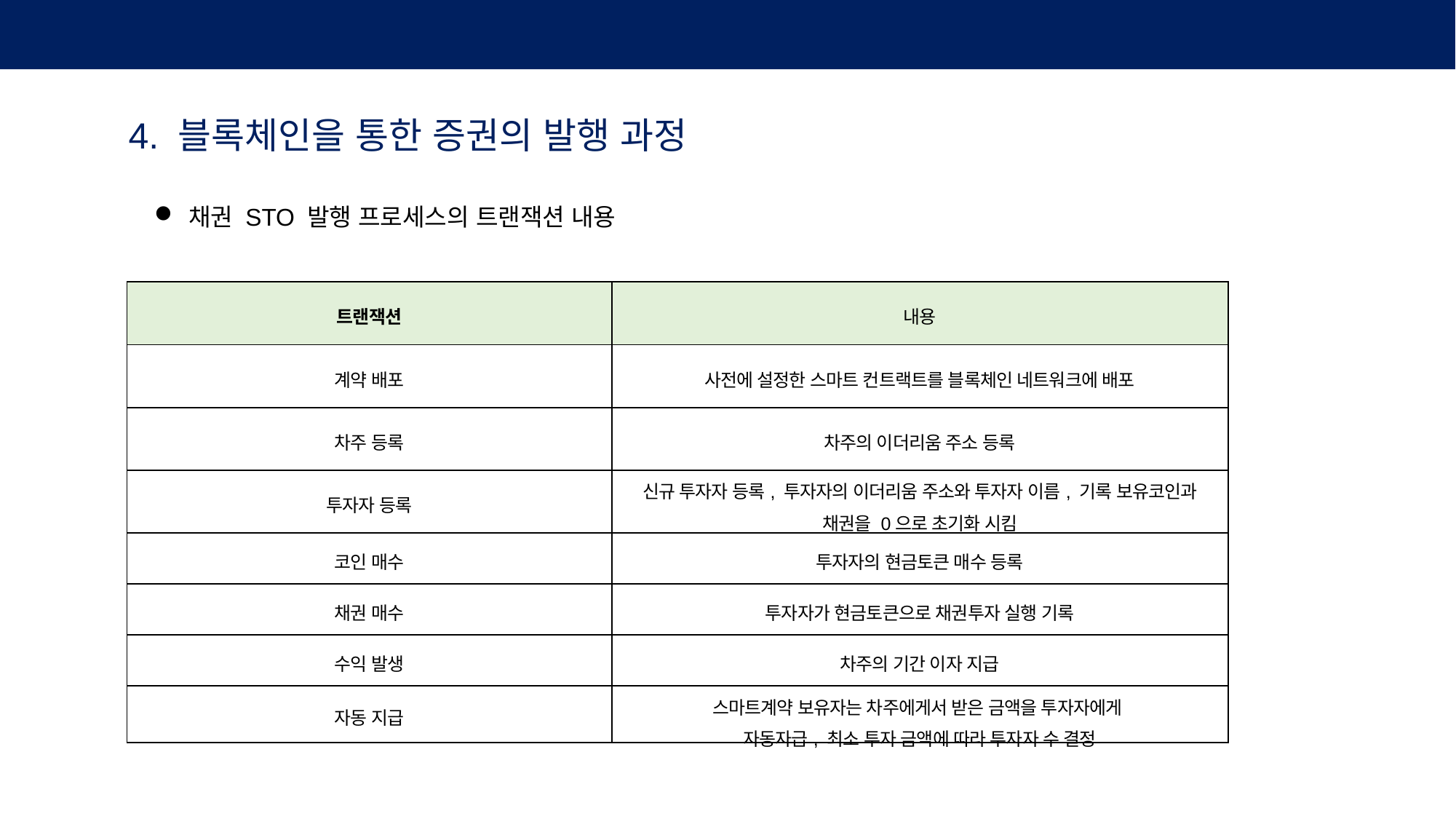

2. 채권토큰의 정의 및 내용
4. 블록체인을 통한 증권의 발행 과정
채권 STO 발행 프로세스의 트랜잭션 내용
| 트랜잭션 | 내용 |
| --- | --- |
| 계약 배포 | 사전에 설정한 스마트 컨트랙트를 블록체인 네트워크에 배포 |
| 차주 등록 | 차주의 이더리움 주소 등록 |
| 투자자 등록 | 신규 투자자 등록, 투자자의 이더리움 주소와 투자자 이름, 기록 보유코인과 채권을 0으로 초기화 시킴 |
| 코인 매수 | 투자자의 현금토큰 매수 등록 |
| 채권 매수 | 투자자가 현금토큰으로 채권투자 실행 기록 |
| 수익 발생 | 차주의 기간 이자 지급 |
| 자동 지급 | 스마트계약 보유자는 차주에게서 받은 금액을 투자자에게 자동자급, 최소 투자 금액에 따라 투자자 수 결정 |